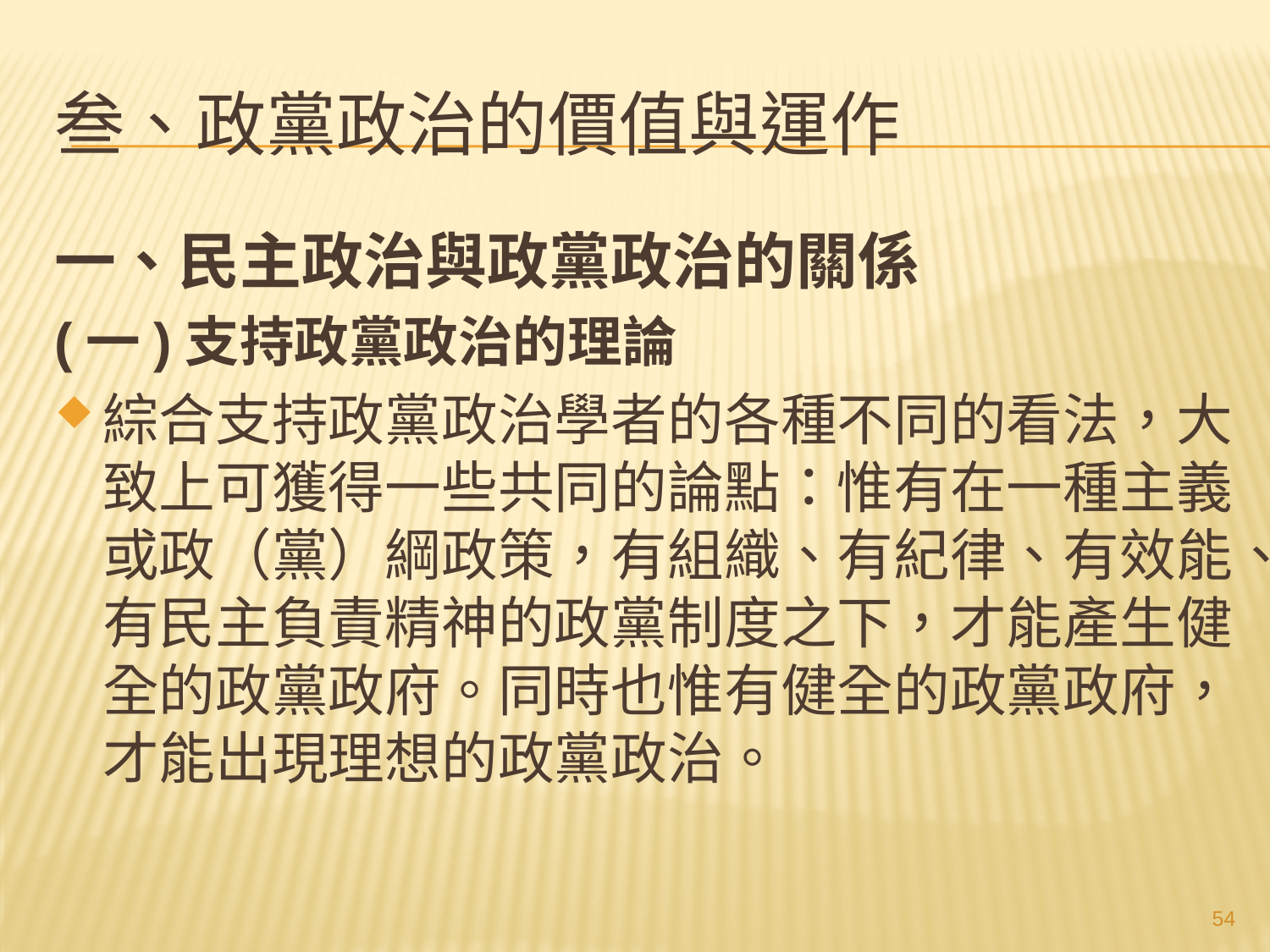

# 叁、政黨政治的價值與運作
一、民主政治與政黨政治的關係
(一)支持政黨政治的理論
綜合支持政黨政治學者的各種不同的看法，大致上可獲得一些共同的論點：惟有在一種主義或政（黨）綱政策，有組織、有紀律、有效能、有民主負責精神的政黨制度之下，才能產生健全的政黨政府。同時也惟有健全的政黨政府，才能出現理想的政黨政治。
54